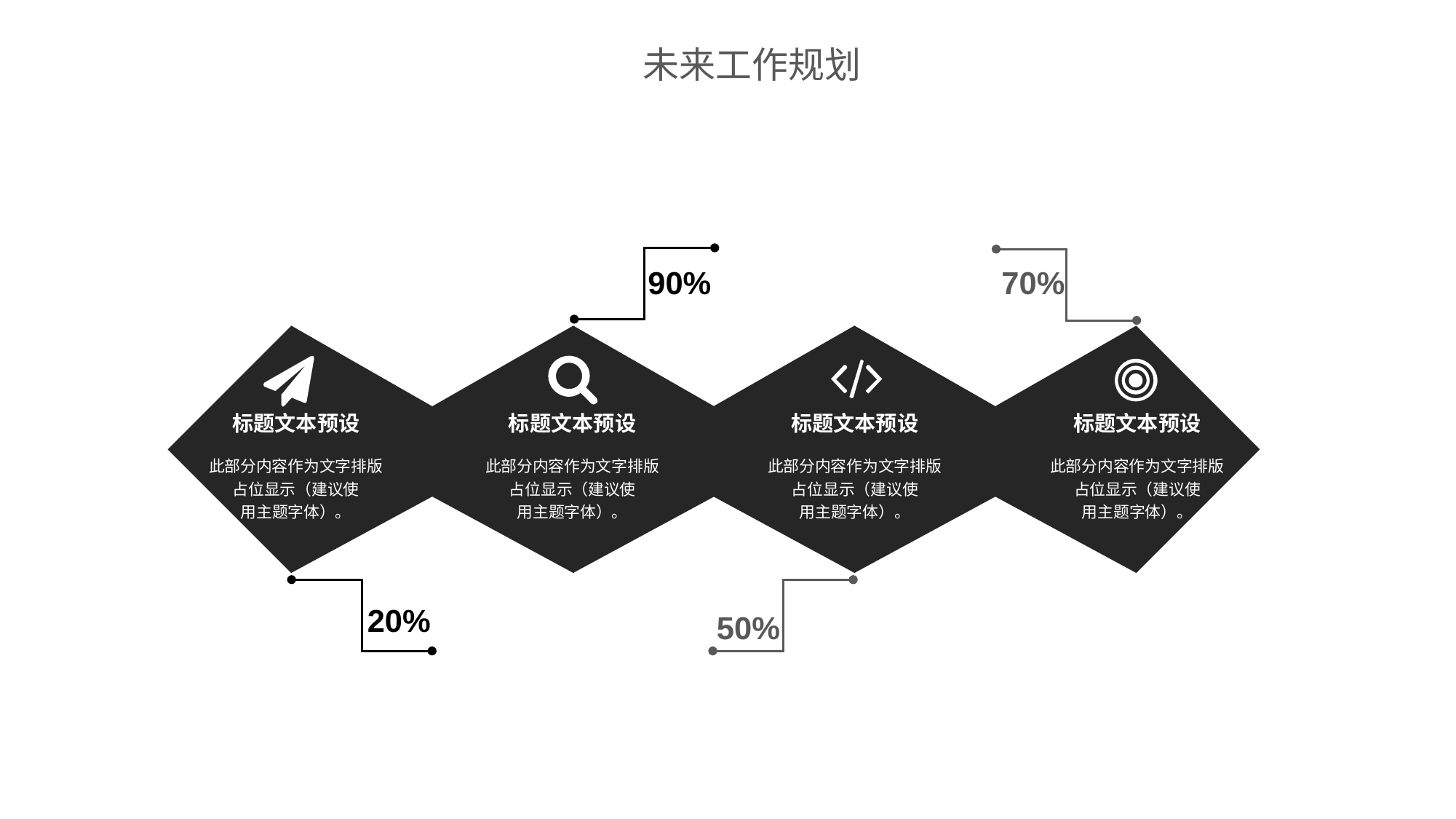

未来工作规划
#
90%
70%

标题文本预设
标题文本预设
标题文本预设
标题文本预设
此部分内容作为文字排版
占位显示（建议使
用主题字体）。
此部分内容作为文字排版
占位显示（建议使
用主题字体）。
此部分内容作为文字排版
占位显示（建议使
用主题字体）。
此部分内容作为文字排版
占位显示（建议使
用主题字体）。
20%
50%